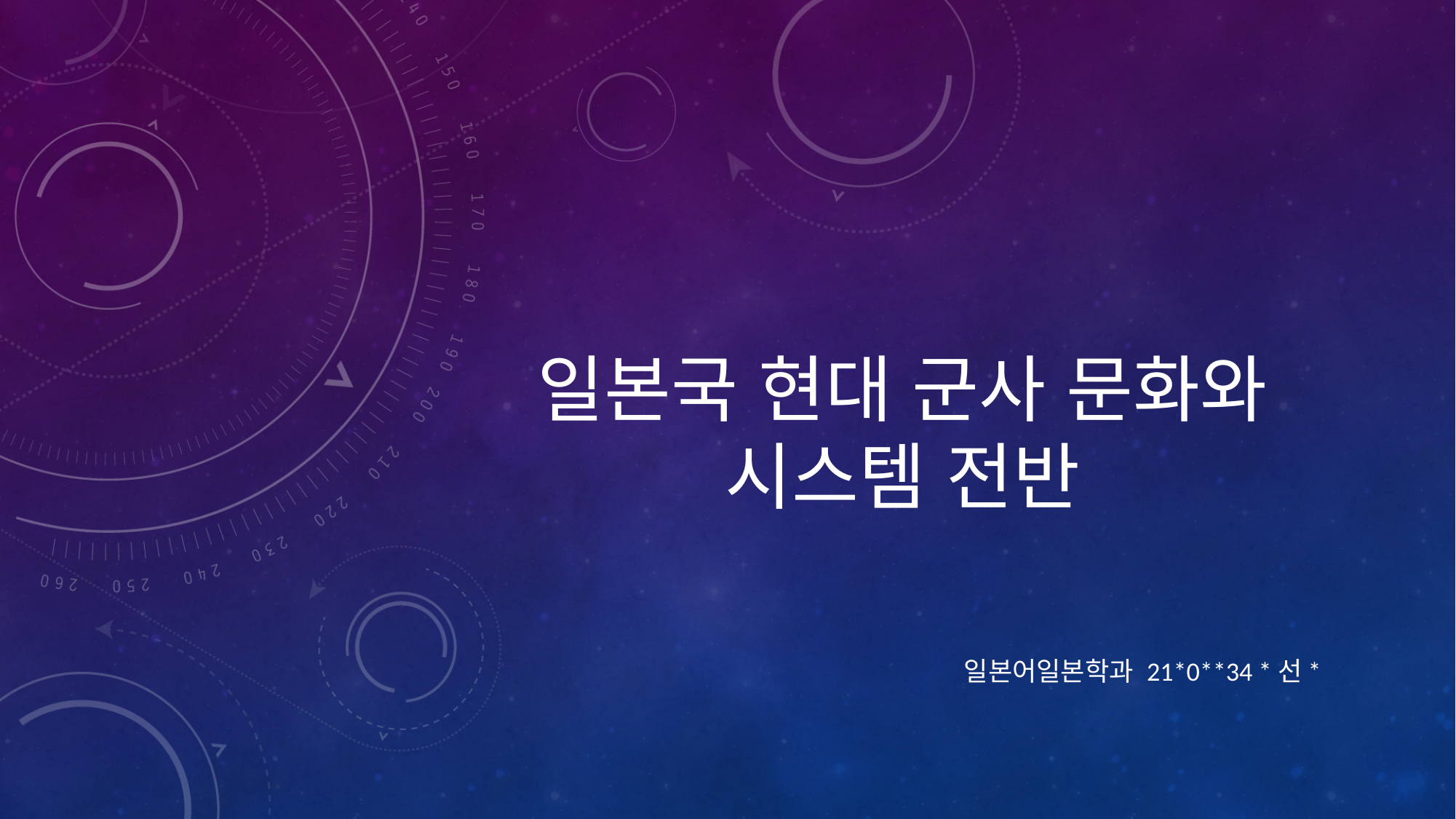

# 일본국 현대 군사 문화와 시스템 전반
 일본어일본학과 21*0**34 *선*